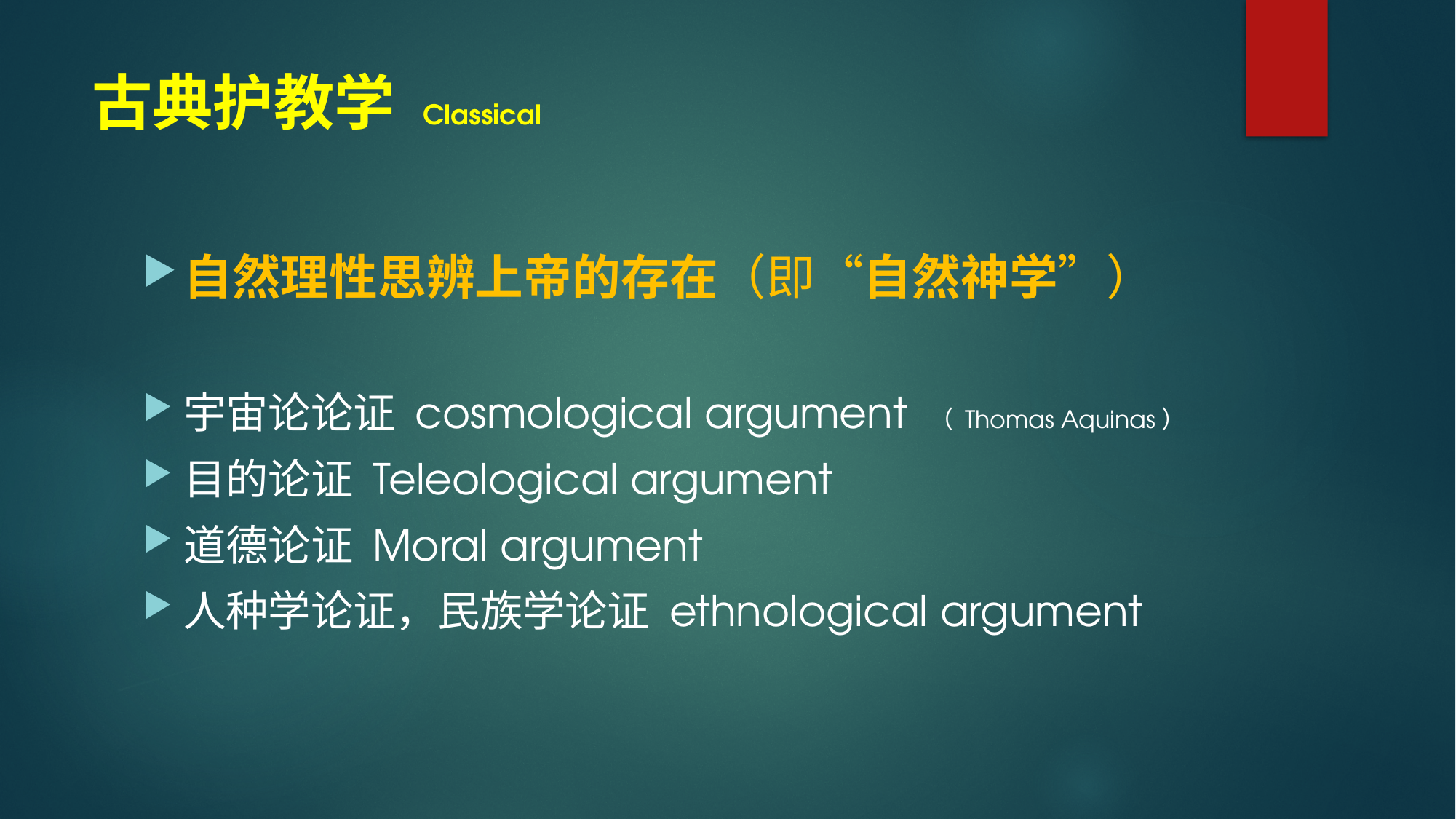

古典护教学 Classical
自然理性思辨上帝的存在（即“自然神学”）

宇宙论论证 cosmological argument （ Thomas Aquinas）
目的论证 Teleological argument
道德论证 Moral argument
人种学论证，民族学论证 ethnological argument